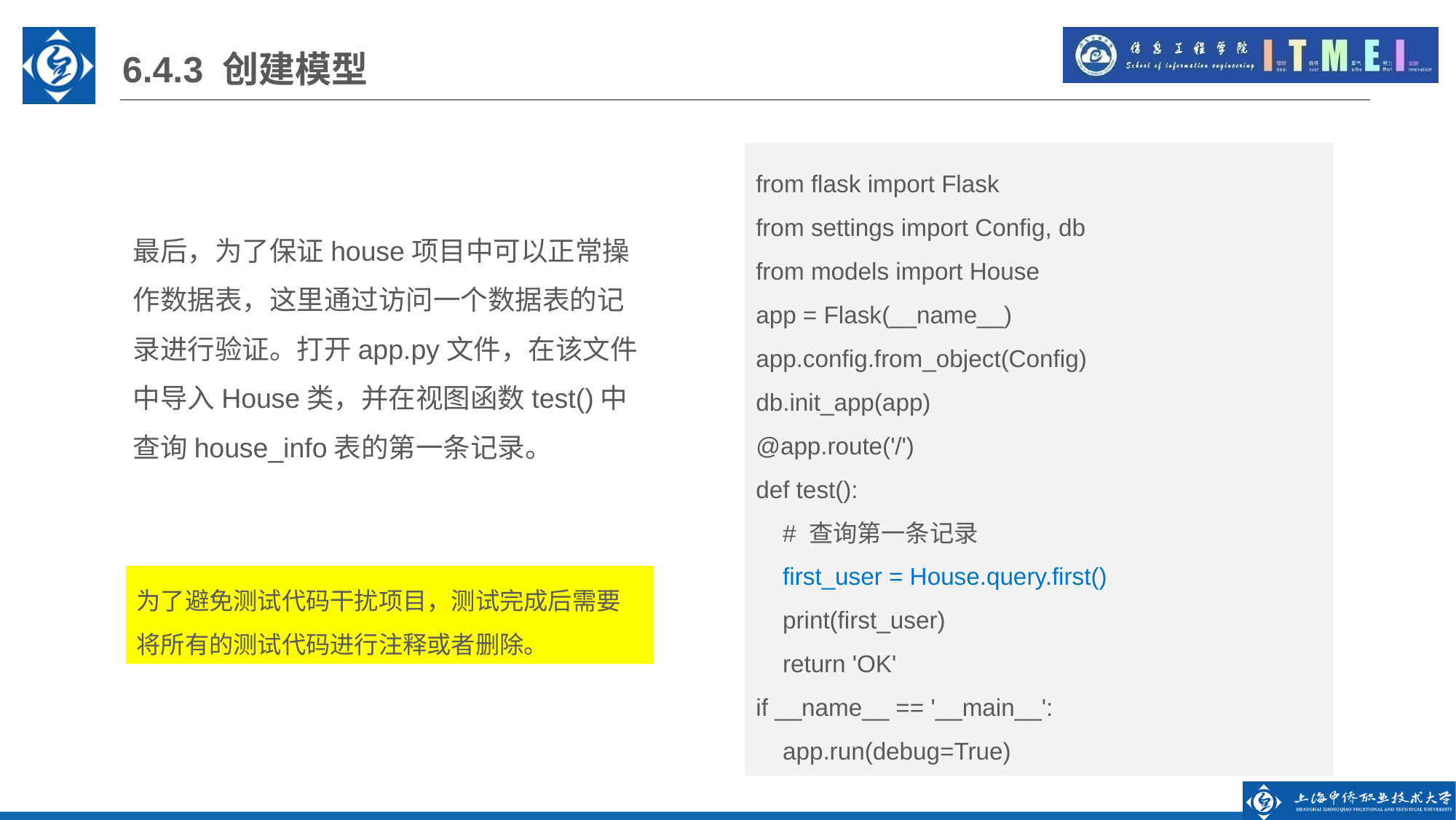

6.4.3 创建模型
from flask import Flask
from settings import Config, db
from models import House
app = Flask(__name__)
app.config.from_object(Config)
db.init_app(app)
@app.route('/')
def test():
    # 查询第一条记录
    first_user = House.query.first()
    print(first_user)
    return 'OK'
if __name__ == '__main__':
    app.run(debug=True)
最后，为了保证house项目中可以正常操作数据表，这里通过访问一个数据表的记录进行验证。打开app.py文件，在该文件中导入House类，并在视图函数test()中查询house_info表的第一条记录。
为了避免测试代码干扰项目，测试完成后需要将所有的测试代码进行注释或者删除。